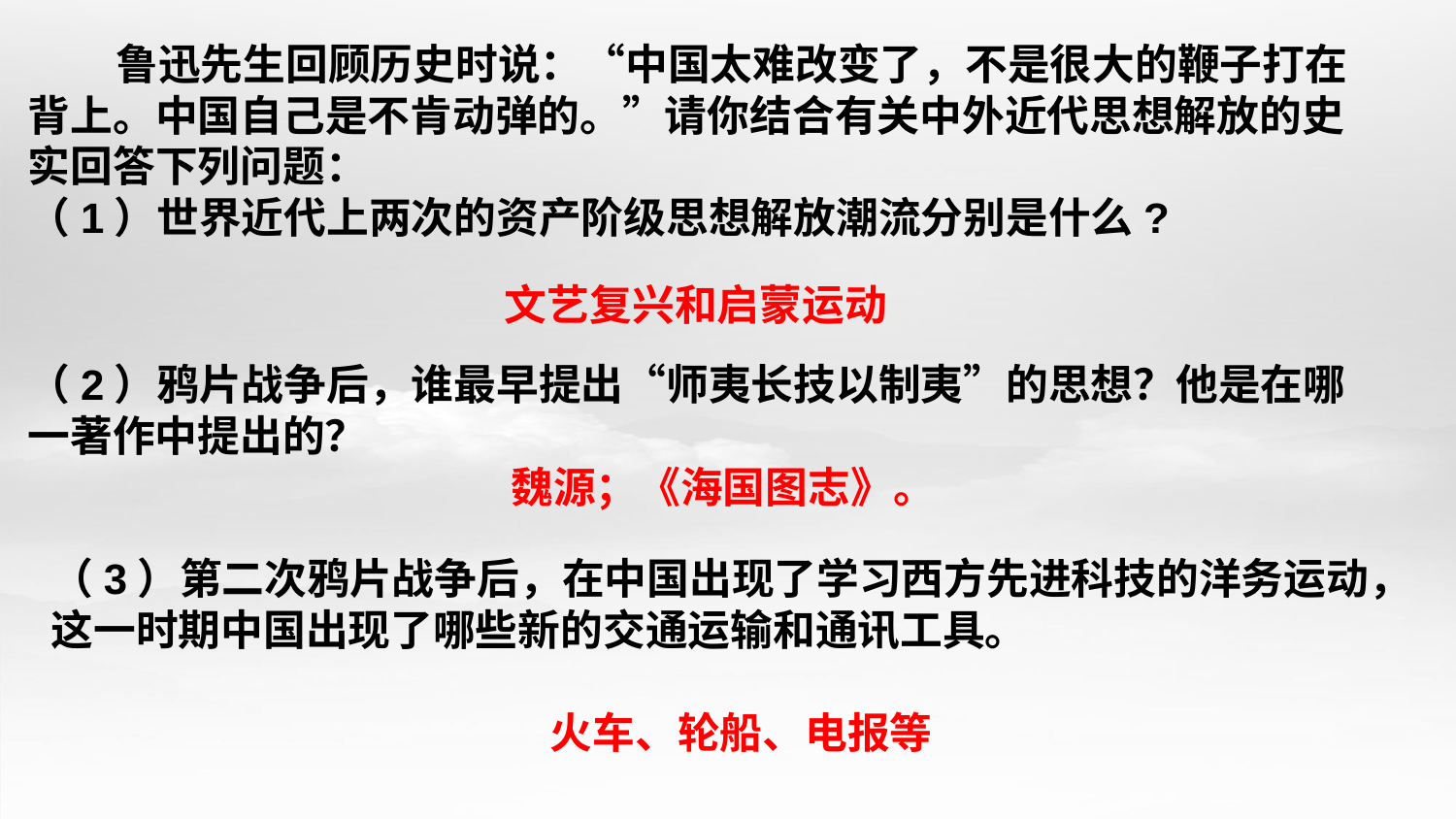

鲁迅先生回顾历史时说：“中国太难改变了，不是很大的鞭子打在背上。中国自己是不肯动弹的。”请你结合有关中外近代思想解放的史实回答下列问题：
（1）世界近代上两次的资产阶级思想解放潮流分别是什么?

文艺复兴和启蒙运动
（2）鸦片战争后，谁最早提出“师夷长技以制夷”的思想？他是在哪一著作中提出的？
魏源；《海国图志》。
（3）第二次鸦片战争后，在中国出现了学习西方先进科技的洋务运动，这一时期中国出现了哪些新的交通运输和通讯工具。
火车、轮船、电报等